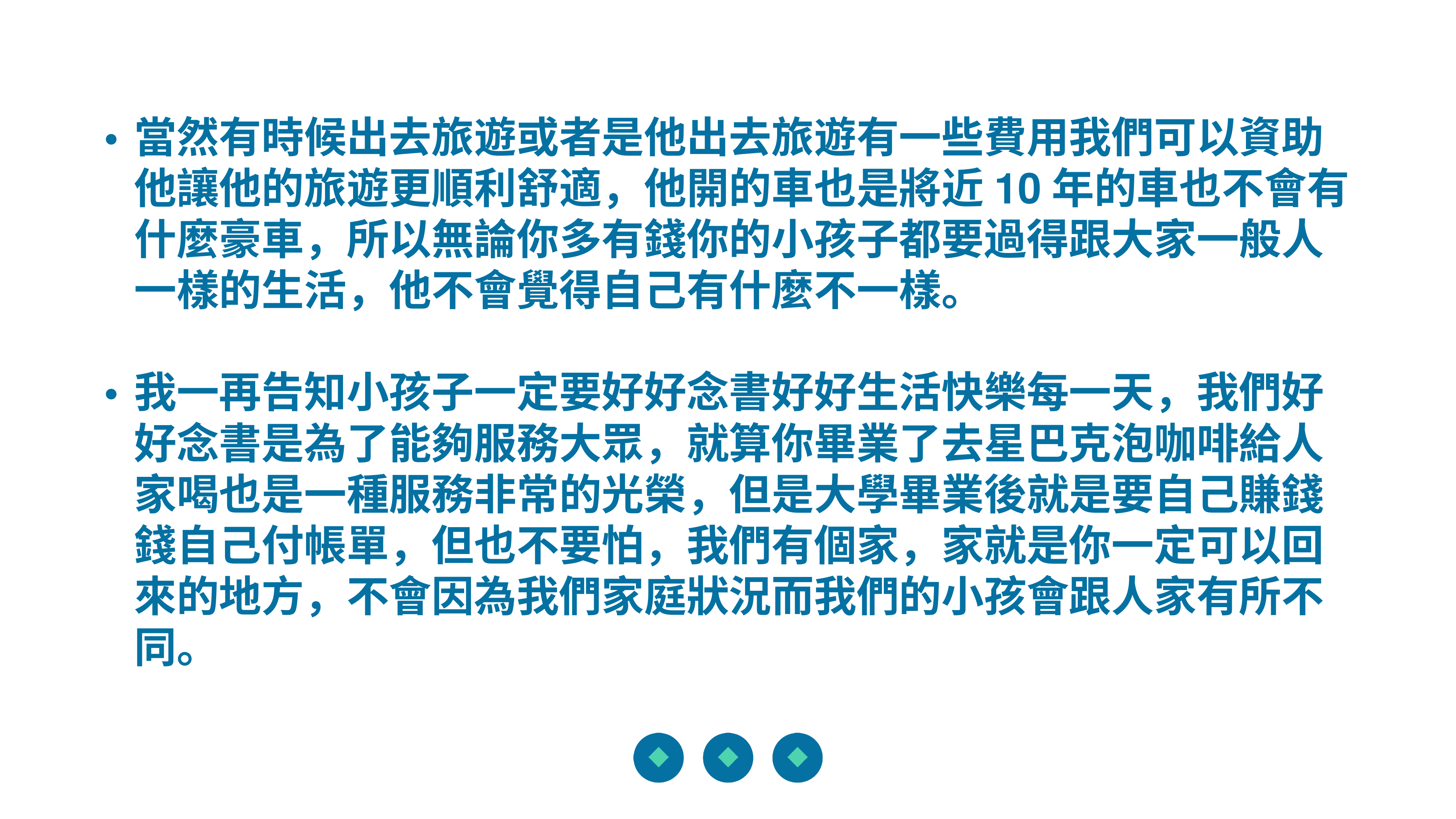

當然有時候出去旅遊或者是他出去旅遊有一些費用我們可以資助他讓他的旅遊更順利舒適，他開的車也是將近10年的車也不會有什麼豪車，所以無論你多有錢你的小孩子都要過得跟大家一般人一樣的生活，他不會覺得自己有什麼不一樣。

我一再告知小孩子一定要好好念書好好生活快樂每一天，我們好好念書是為了能夠服務大眾，就算你畢業了去星巴克泡咖啡給人家喝也是一種服務非常的光榮，但是大學畢業後就是要自己賺錢錢自己付帳單，但也不要怕，我們有個家，家就是你一定可以回來的地方，不會因為我們家庭狀況而我們的小孩會跟人家有所不同。